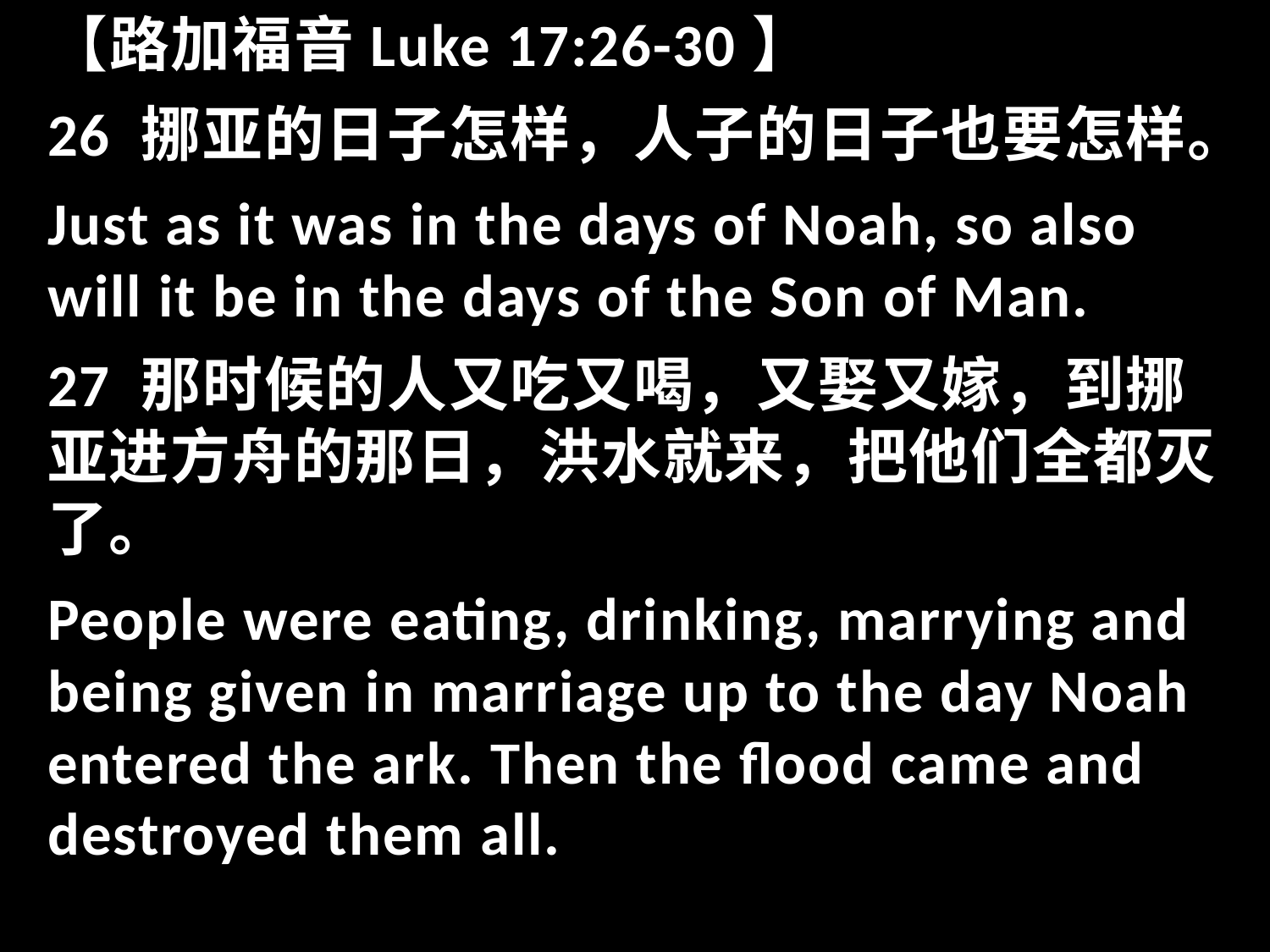

【路加福音Luke 17:26-30】
26 挪亚的日子怎样，人子的日子也要怎样。
Just as it was in the days of Noah, so also will it be in the days of the Son of Man.
27 那时候的人又吃又喝，又娶又嫁，到挪亚进方舟的那日，洪水就来，把他们全都灭了。
People were eating, drinking, marrying and being given in marriage up to the day Noah entered the ark. Then the flood came and destroyed them all.